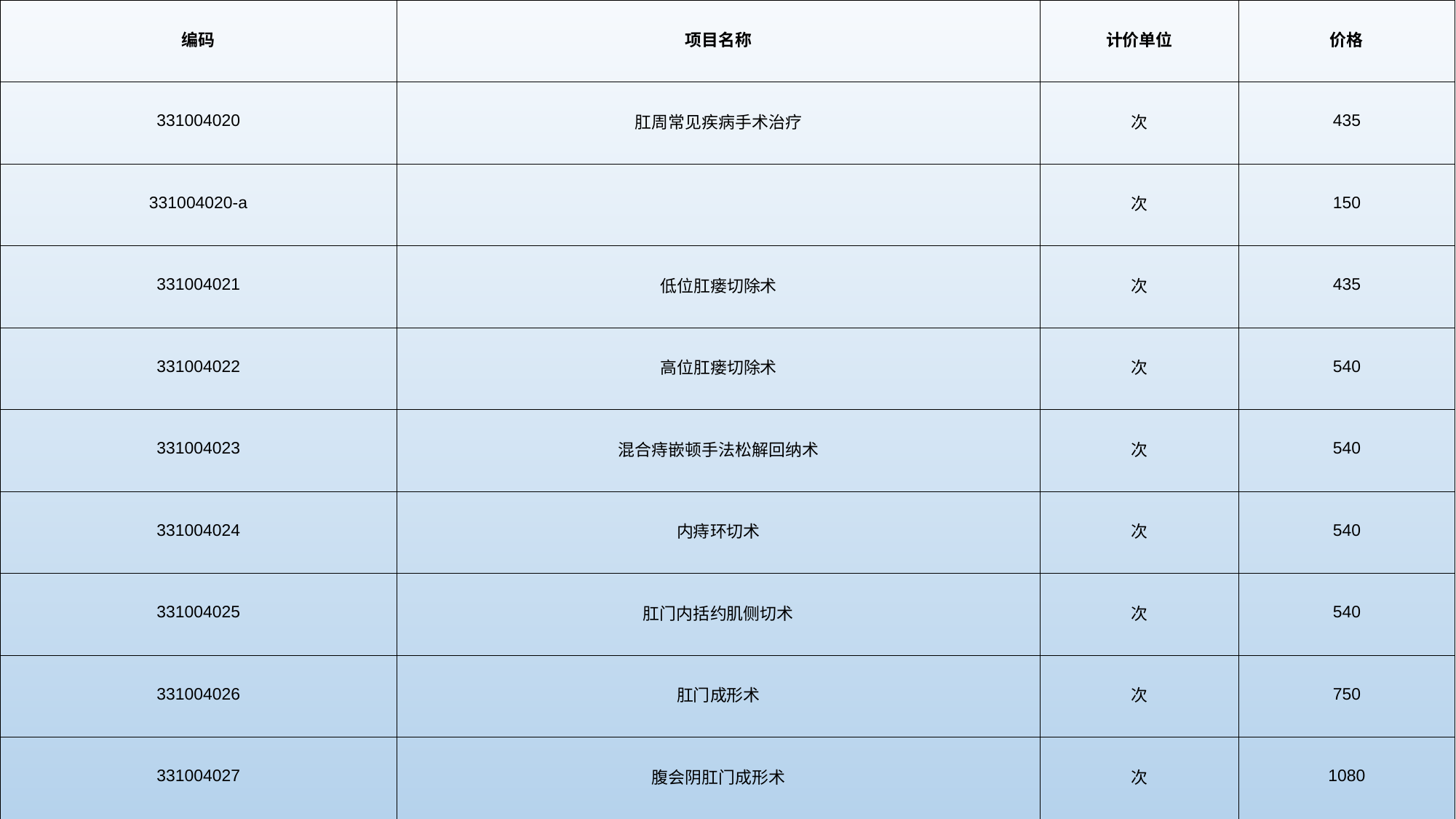

| 编码 | 项目名称 | 计价单位 | 价格 |
| --- | --- | --- | --- |
| 331004020 | 肛周常见疾病手术治疗 | 次 | 435 |
| 331004020-a |  | 次 | 150 |
| 331004021 | 低位肛瘘切除术 | 次 | 435 |
| 331004022 | 高位肛瘘切除术 | 次 | 540 |
| 331004023 | 混合痔嵌顿手法松解回纳术 | 次 | 540 |
| 331004024 | 内痔环切术 | 次 | 540 |
| 331004025 | 肛门内括约肌侧切术 | 次 | 540 |
| 331004026 | 肛门成形术 | 次 | 750 |
| 331004027 | 腹会阴肛门成形术 | 次 | 1080 |